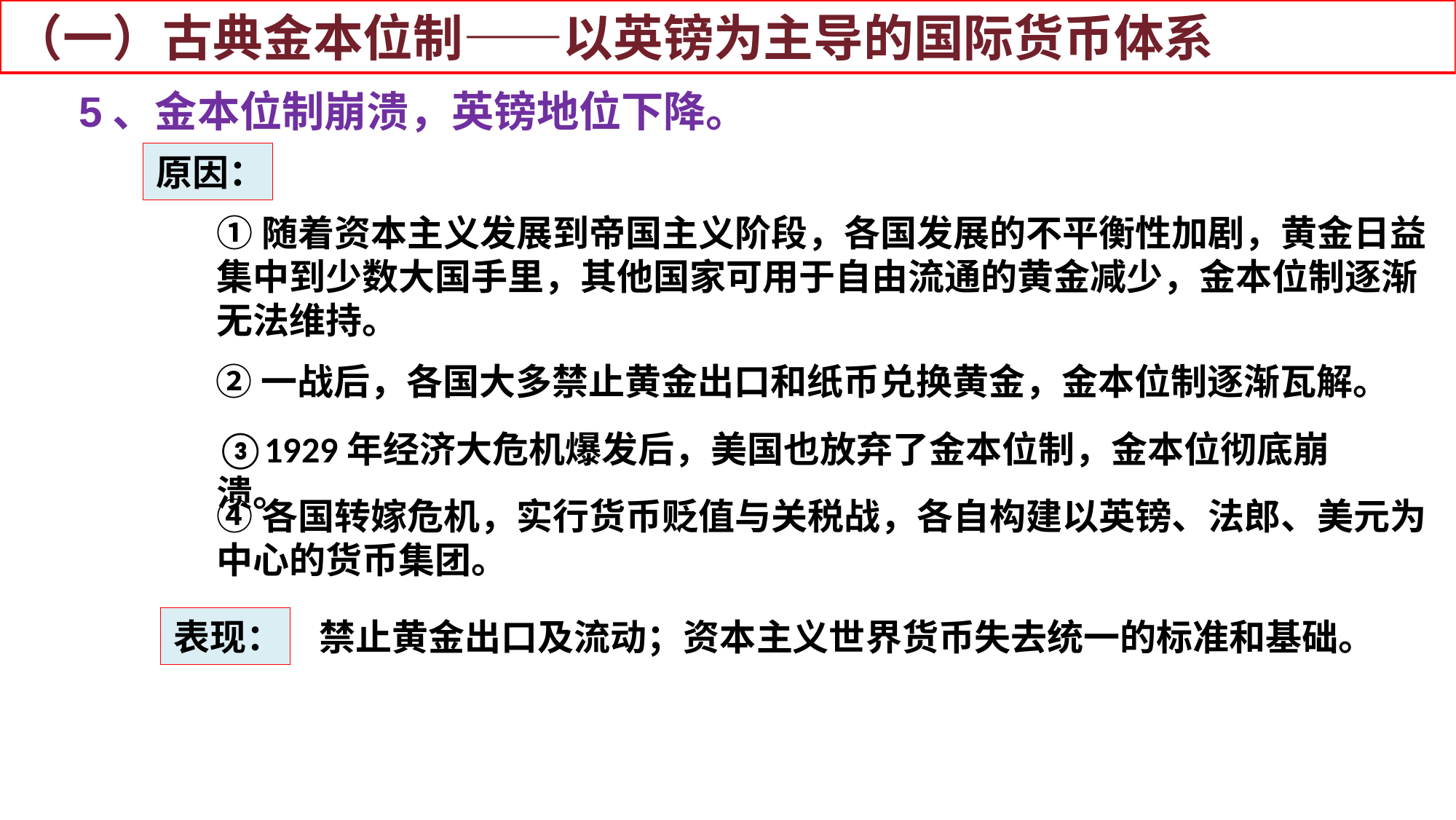

（一）古典金本位制——以英镑为主导的国际货币体系
5、金本位制崩溃，英镑地位下降。
原因：
①随着资本主义发展到帝国主义阶段，各国发展的不平衡性加剧，黄金日益集中到少数大国手里，其他国家可用于自由流通的黄金减少，金本位制逐渐无法维持。
 ②一战后，各国大多禁止黄金出口和纸币兑换黄金，金本位制逐渐瓦解。
③1929年经济大危机爆发后，美国也放弃了金本位制，金本位彻底崩溃。
④各国转嫁危机，实行货币贬值与关税战，各自构建以英镑、法郎、美元为中心的货币集团。
表现：
禁止黄金出口及流动；资本主义世界货币失去统一的标准和基础。